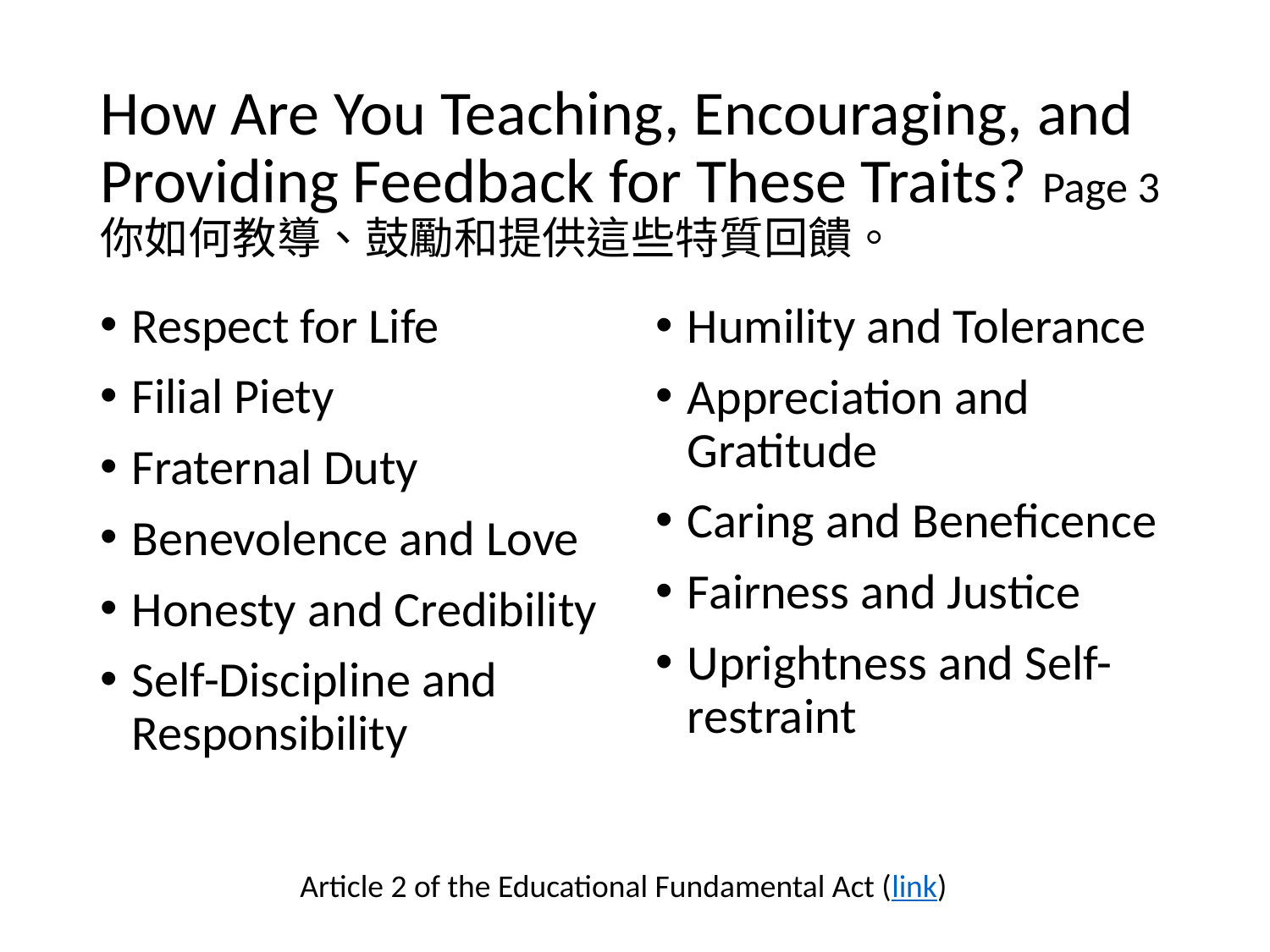

# How Are You Teaching, Encouraging, and Providing Feedback for These Traits? Page 3 你如何教導、鼓勵和提供這些特質回饋。
Respect for Life
Filial Piety
Fraternal Duty
Benevolence and Love
Honesty and Credibility
Self-Discipline and Responsibility
Humility and Tolerance
Appreciation and Gratitude
Caring and Beneficence
Fairness and Justice
Uprightness and Self-restraint

Article 2 of the Educational Fundamental Act (link)